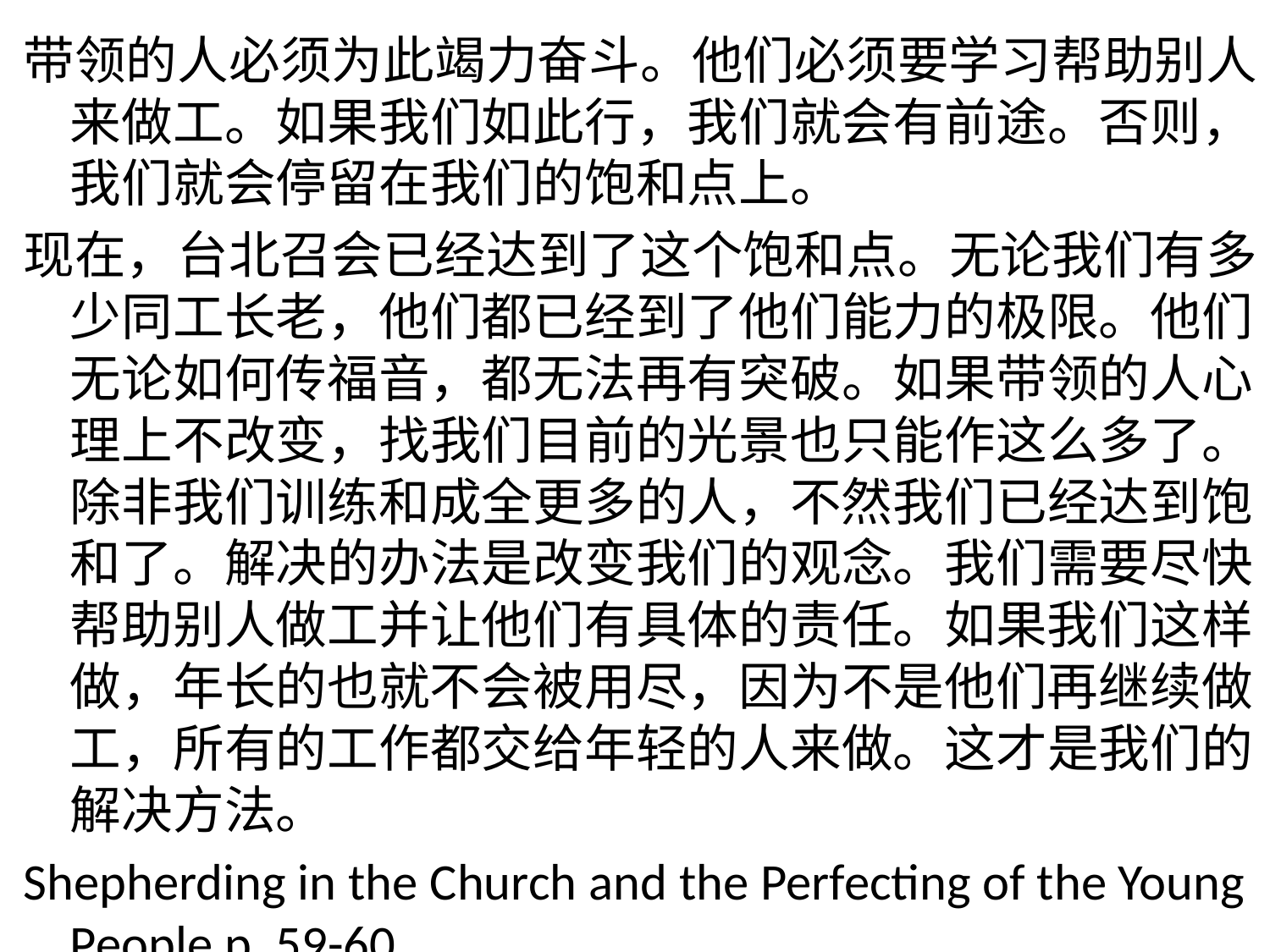

带领的人必须为此竭力奋斗。他们必须要学习帮助别人来做工。如果我们如此行，我们就会有前途。否则，我们就会停留在我们的饱和点上。
现在，台北召会已经达到了这个饱和点。无论我们有多少同工长老，他们都已经到了他们能力的极限。他们无论如何传福音，都无法再有突破。如果带领的人心理上不改变，找我们目前的光景也只能作这么多了。除非我们训练和成全更多的人，不然我们已经达到饱和了。解决的办法是改变我们的观念。我们需要尽快帮助别人做工并让他们有具体的责任。如果我们这样做，年长的也就不会被用尽，因为不是他们再继续做工，所有的工作都交给年轻的人来做。这才是我们的解决方法。
Shepherding in the Church and the Perfecting of the Young People p. 59-60